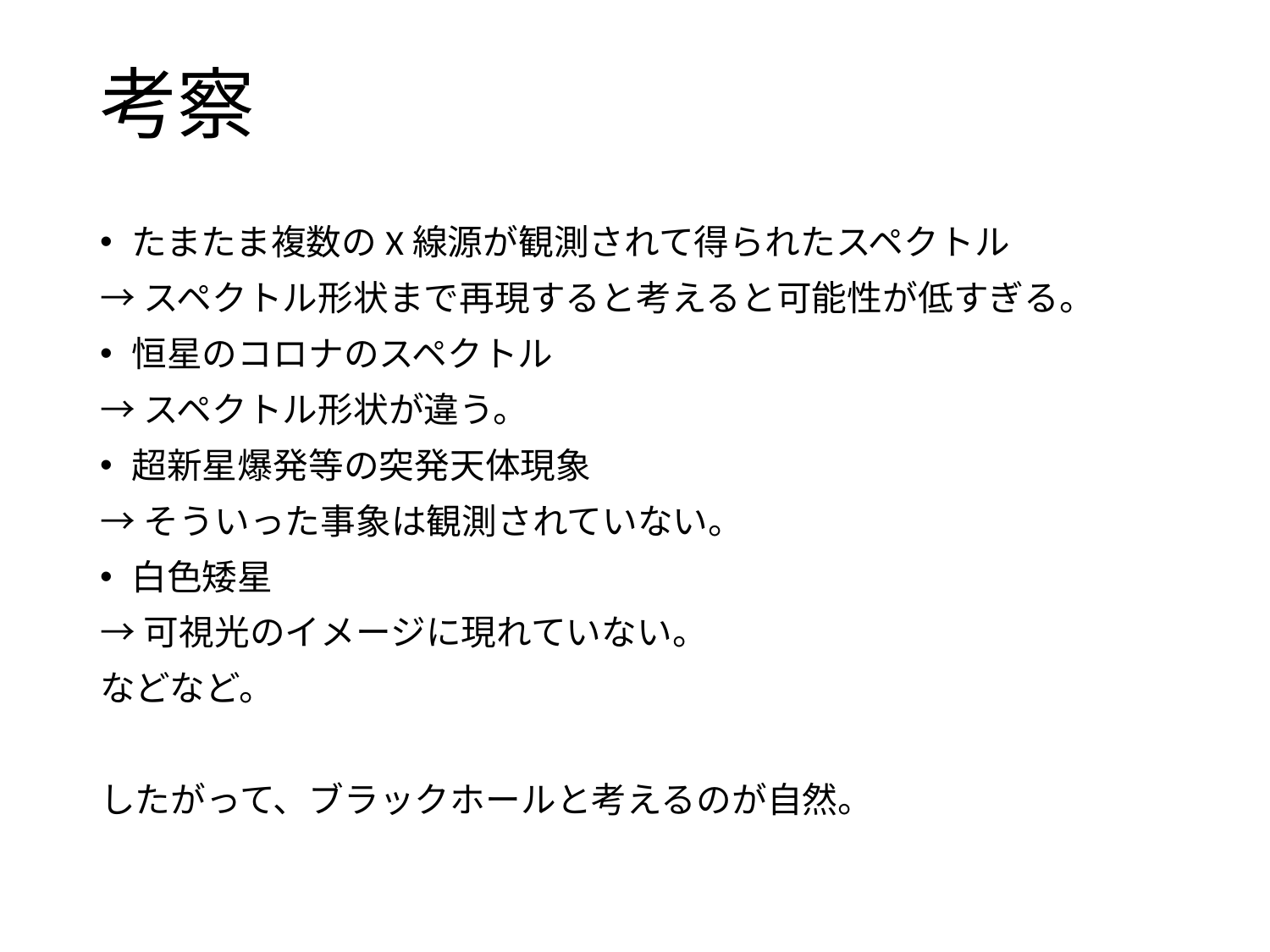

# 考察
たまたま複数のX線源が観測されて得られたスペクトル
→スペクトル形状まで再現すると考えると可能性が低すぎる。
恒星のコロナのスペクトル
→スペクトル形状が違う。
超新星爆発等の突発天体現象
→そういった事象は観測されていない。
白色矮星
→可視光のイメージに現れていない。
などなど。

したがって、ブラックホールと考えるのが自然。